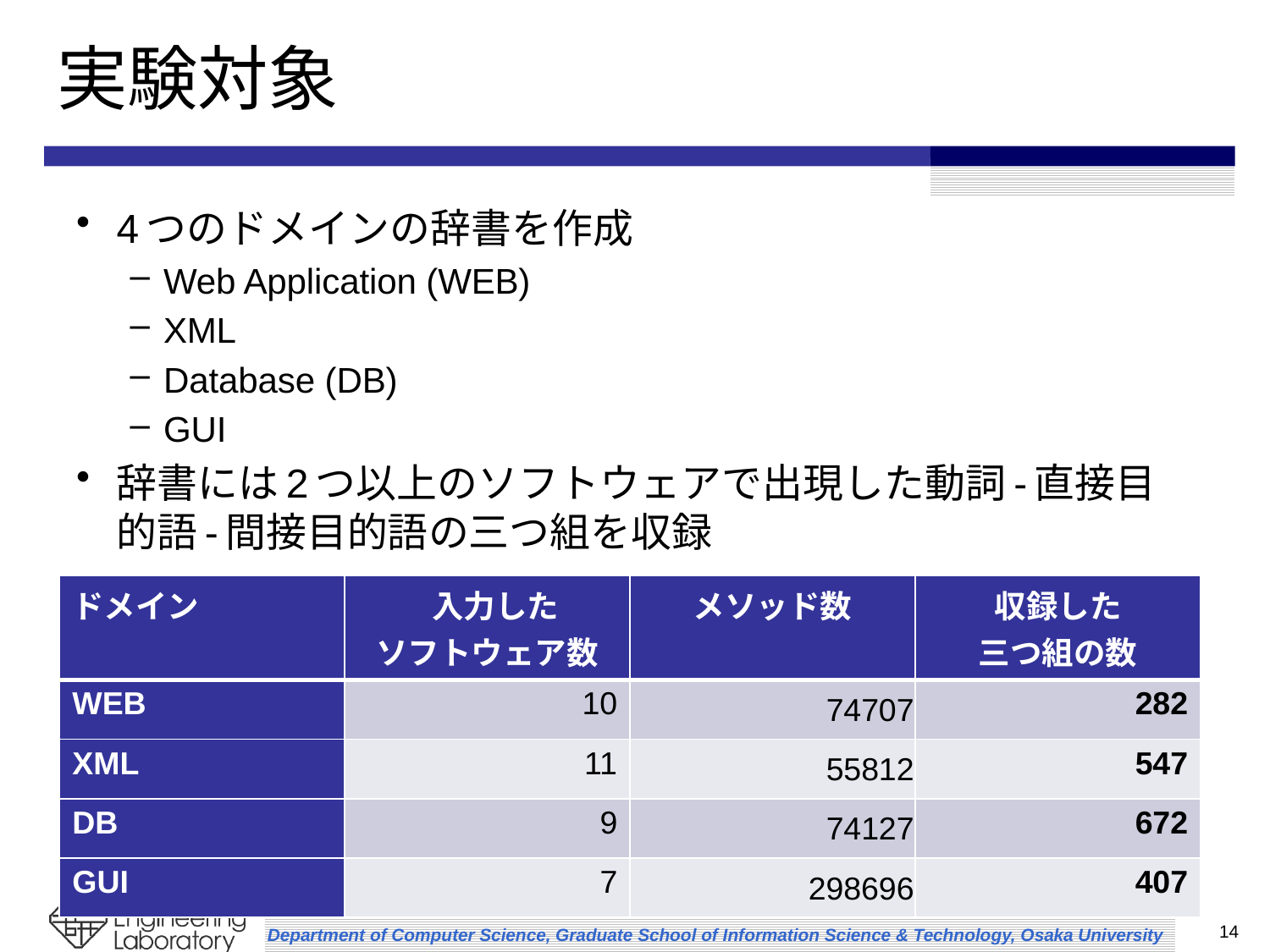

# 実験対象
4つのドメインの辞書を作成
Web Application (WEB)
XML
Database (DB)
GUI
辞書には2つ以上のソフトウェアで出現した動詞-直接目的語-間接目的語の三つ組を収録

| ドメイン | 入力した ソフトウェア数 | メソッド数 | 収録した 三つ組の数 |
| --- | --- | --- | --- |
| WEB | 10 | 74707 | 282 |
| XML | 11 | 55812 | 547 |
| DB | 9 | 74127 | 672 |
| GUI | 7 | 298696 | 407 |
14